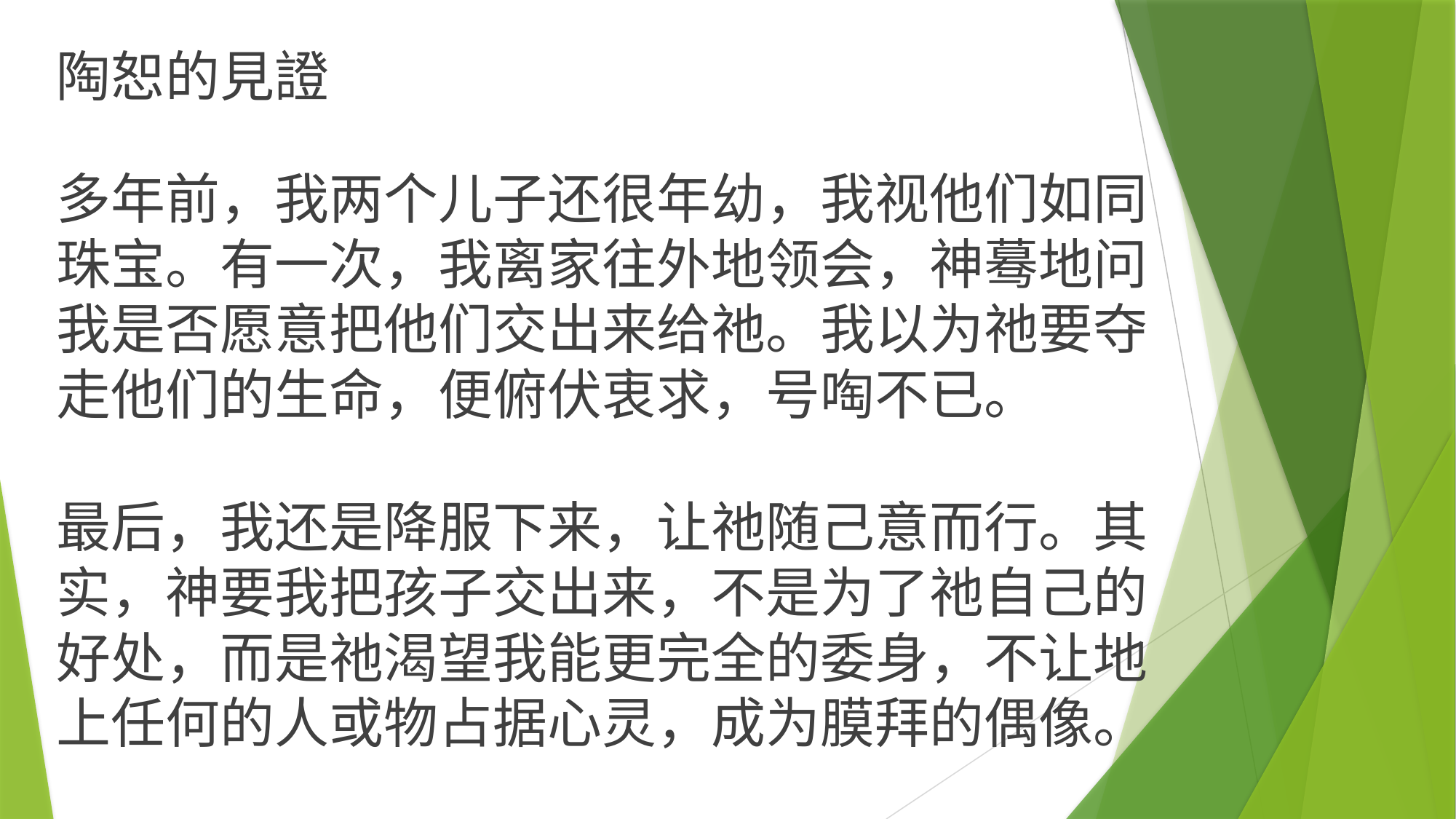

陶恕的見證

多年前，我两个儿子还很年幼，我视他们如同珠宝。有一次，我离家往外地领会，神蓦地问我是否愿意把他们交出来给祂。我以为祂要夺走他们的生命，便俯伏衷求，号啕不已。

最后，我还是降服下来，让祂随己意而行。其实，神要我把孩子交出来，不是为了祂自己的好处，而是祂渴望我能更完全的委身，不让地上任何的人或物占据心灵，成为膜拜的偶像。